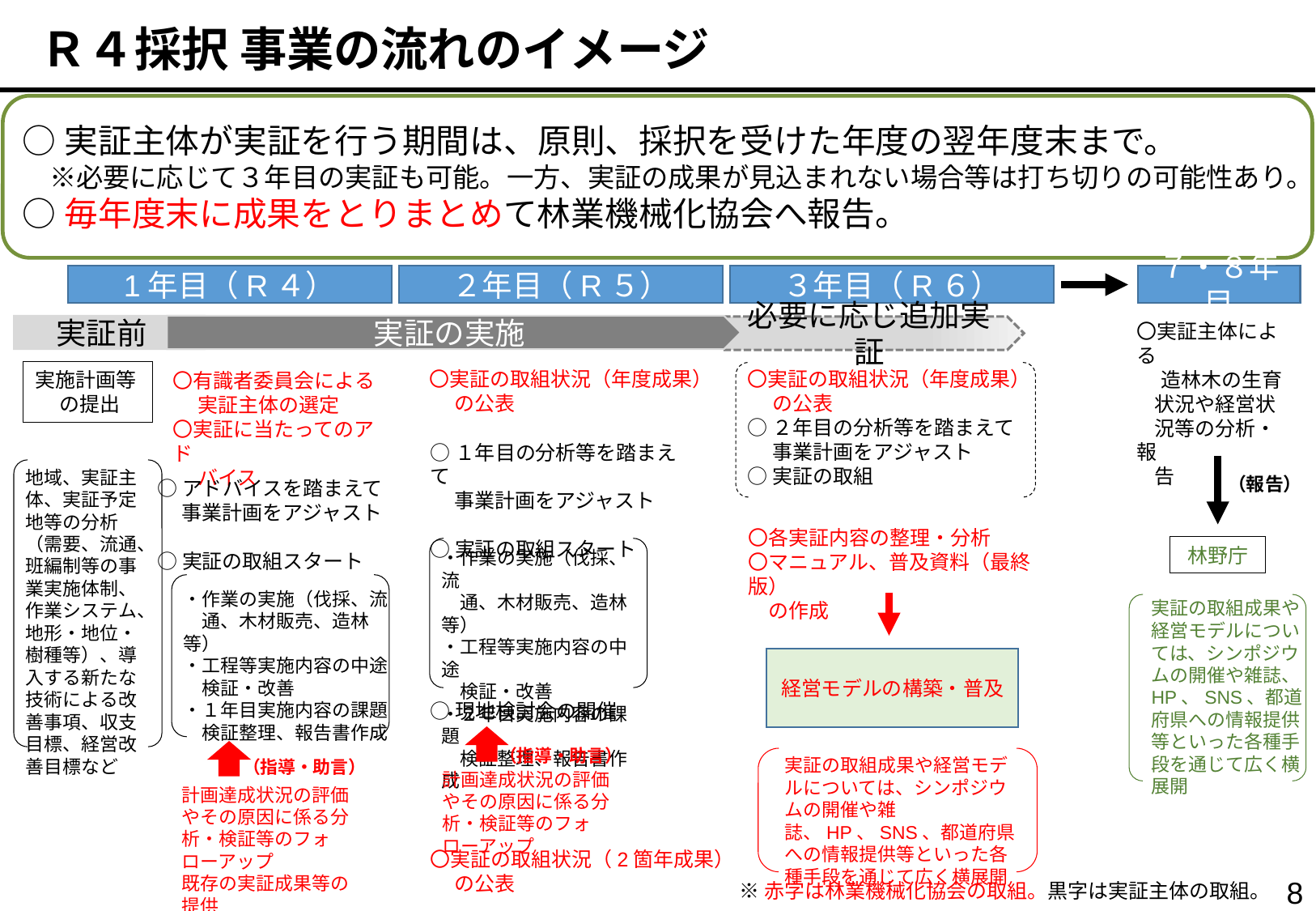

Ｒ４採択 事業の流れのイメージ
○実証主体が実証を行う期間は、原則、採択を受けた年度の翌年度末まで。
　※必要に応じて３年目の実証も可能。一方、実証の成果が見込まれない場合等は打ち切りの可能性あり。
○毎年度末に成果をとりまとめて林業機械化協会へ報告。
1年目（R４）
２年目（R５）
３年目（R６）
７・８年目
〇実証主体による
　 造林木の生育
   状況や経営状
   況等の分析・報
   告
　実証前
実証の実施
必要に応じ追加実証
〇実証の取組状況（年度成果）
　 の公表
○２年目の分析等を踏まえて
　 事業計画をアジャスト
○実証の取組
〇実証の取組状況（年度成果）
　 の公表
実施計画等
　 の提出
〇有識者委員会による
　 実証主体の選定
〇実証に当たってのアド
　 バイス

○１年目の分析等を踏まえて
　 事業計画をアジャスト

○実証の取組スタート

地域、実証主体、実証予定地等の分析（需要、流通、班編制等の事業実施体制、作業システム、地形・地位・樹種等）、導入する新たな技術による改善事項、収支目標、経営改善目標など
（報告）
○アドバイスを踏まえて
　 事業計画をアジャスト

○実証の取組スタート
〇各実証内容の整理・分析
〇マニュアル、普及資料（最終版）
　の作成

林野庁

・作業の実施（伐採、流
　通、木材販売、造林等）
・工程等実施内容の中途
　検証・改善
・２年目実施内容の課題
　検証整理、報告書作成

・作業の実施（伐採、流
　通、木材販売、造林等）
・工程等実施内容の中途
　検証・改善
・１年目実施内容の課題
　検証整理、報告書作成
実証の取組成果や経営モデルについては、シンポジウムの開催や雑誌、HP、SNS、都道府県への情報提供等といった各種手段を通じて広く横展開

経営モデルの構築・普及
○現地検討会の開催

（指導・助言）

実証の取組成果や経営モデルについては、シンポジウムの開催や雑誌、HP、SNS、都道府県への情報提供等といった各種手段を通じて広く横展開

（指導・助言）
計画達成状況の評価やその原因に係る分析・検証等のフォローアップ
計画達成状況の評価やその原因に係る分析・検証等のフォローアップ
既存の実証成果等の提供
〇実証の取組状況（2箇年成果）
　 の公表
8
※赤字は林業機械化協会の取組。黒字は実証主体の取組。